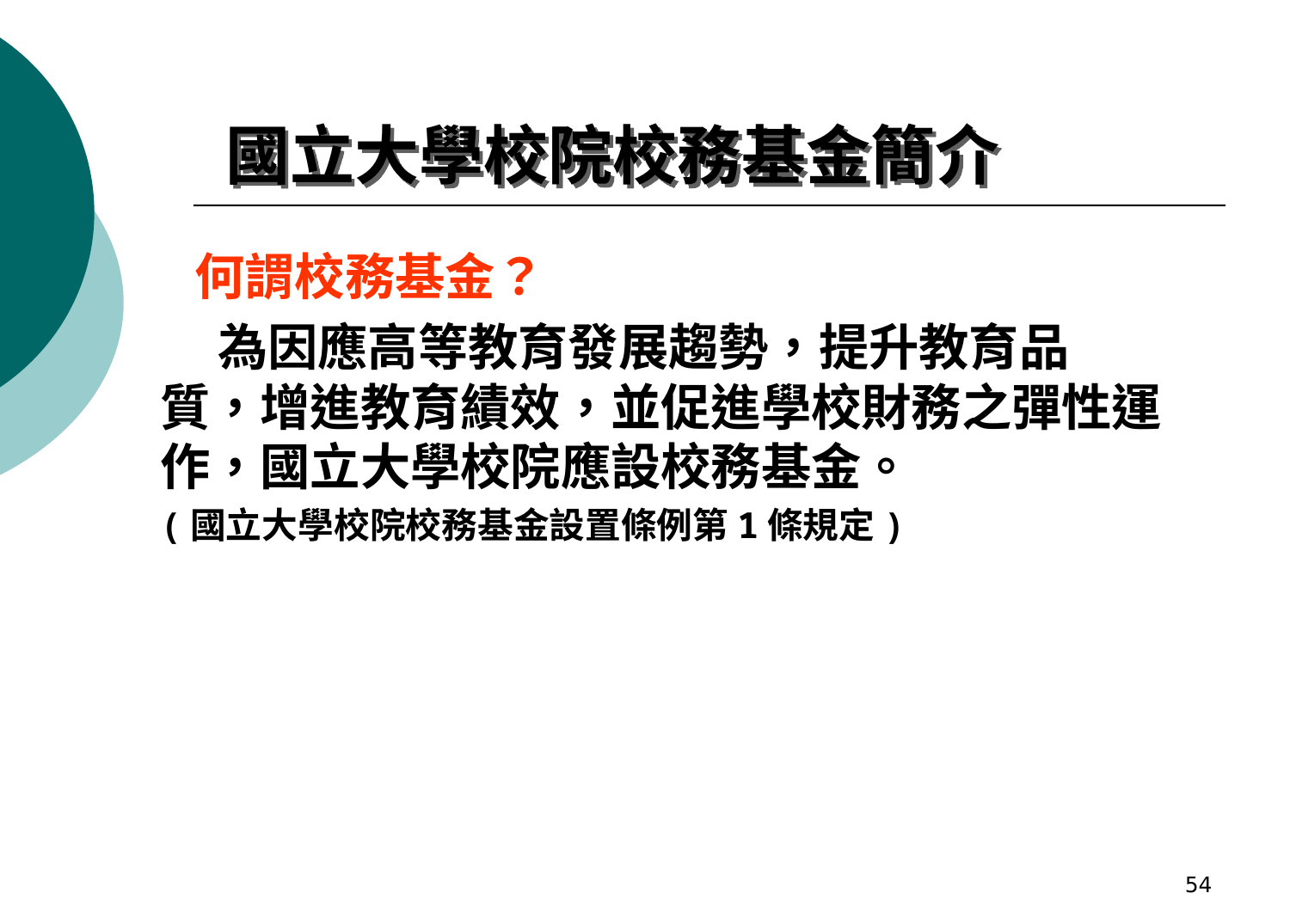

# 國立大學校院校務基金簡介
  何謂校務基金？
    為因應高等教育發展趨勢，提升教育品質，增進教育績效，並促進學校財務之彈性運作，國立大學校院應設校務基金。
(國立大學校院校務基金設置條例第1條規定)
54